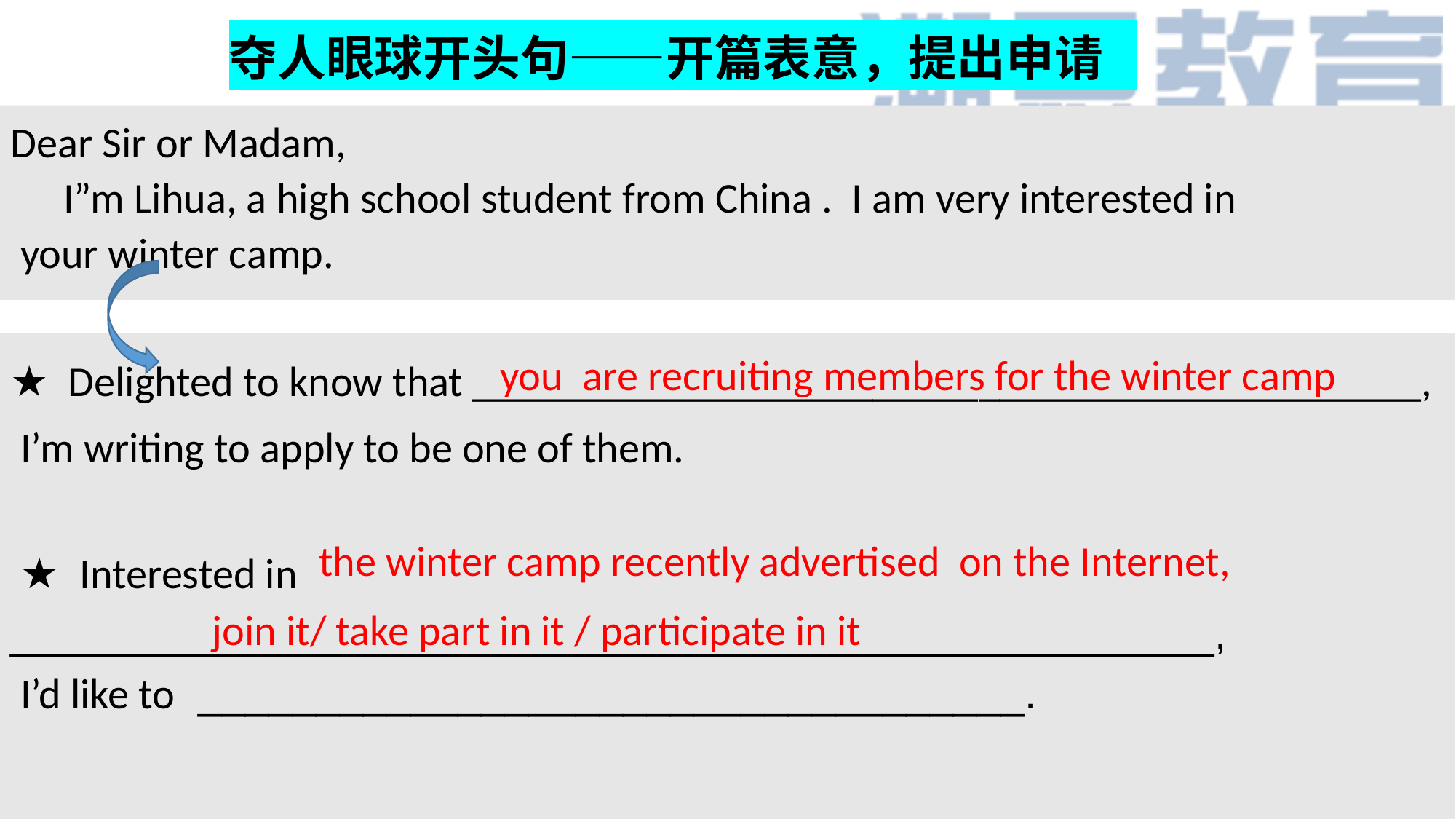

夺人眼球开头句——开篇表意，提出申请
Dear Sir or Madam,
     I”m Lihua, a high school student from China .  I am very interested in
 your winter camp.

★  Delighted to know that _____________________________________________,
 I’m writing to apply to be one of them.

 ★  Interested in ___________________________________________________,
 I’d like to  ___________________________________.

 you  are recruiting members for the winter camp
the winter camp recently advertised  on the Internet,
join it/ take part in it / participate in it